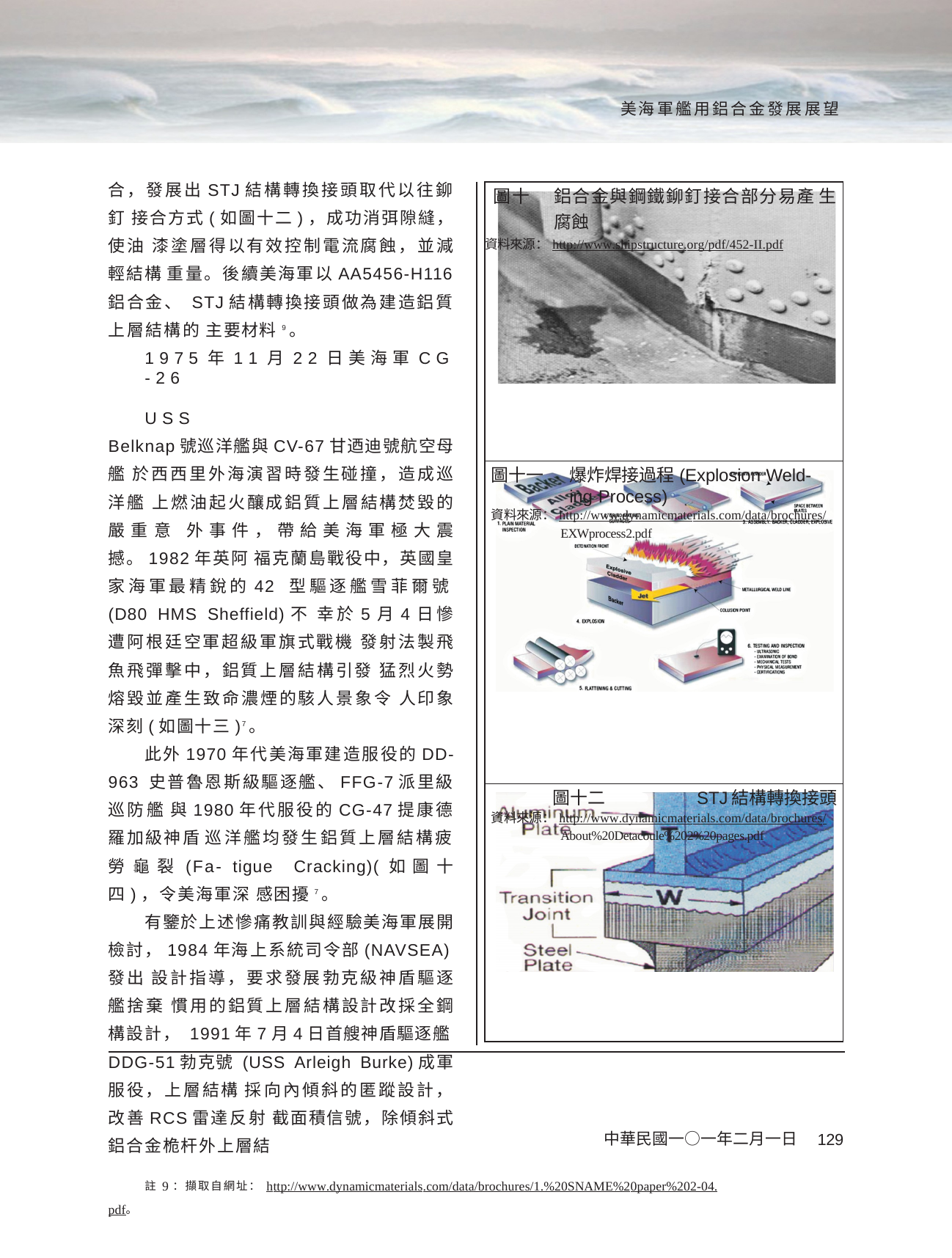

美海軍艦用鋁合金發展展望
合，發展出STJ結構轉換接頭取代以往鉚釘 接合方式(如圖十二)，成功消弭隙縫，使油 漆塗層得以有效控制電流腐蝕，並減輕結構 重量。後續美海軍以AA5456-H116鋁合金、 STJ結構轉換接頭做為建造鋁質上層結構的 主要材料9。

1 9 7 5 年 1 1 月 2 2 日 美 海 軍 C G - 2 6	U S S
Belknap號巡洋艦與CV-67甘迺迪號航空母艦 於西西里外海演習時發生碰撞，造成巡洋艦 上燃油起火釀成鋁質上層結構焚毀的嚴重意 外事件，帶給美海軍極大震撼。1982年英阿 福克蘭島戰役中，英國皇家海軍最精銳的42 型驅逐艦雪菲爾號(D80 HMS Sheffield)不 幸於5月4日慘遭阿根廷空軍超級軍旗式戰機 發射法製飛魚飛彈擊中，鋁質上層結構引發 猛烈火勢熔毀並產生致命濃煙的駭人景象令 人印象深刻(如圖十三)7。
此外1970年代美海軍建造服役的DD-963 史普魯恩斯級驅逐艦、FFG-7派里級巡防艦 與1980年代服役的CG-47提康德羅加級神盾 巡洋艦均發生鋁質上層結構疲勞龜裂(Fa- tigue  Cracking)(如圖十四)，令美海軍深 感困擾7。
有鑒於上述慘痛教訓與經驗美海軍展開 檢討，1984年海上系統司令部(NAVSEA)發出 設計指導，要求發展勃克級神盾驅逐艦捨棄 慣用的鋁質上層結構設計改採全鋼構設計， 1991年7月4日首艘神盾驅逐艦DDG-51勃克號 (USS Arleigh Burke)成軍服役，上層結構 採向內傾斜的匿蹤設計，改善RCS雷達反射 截面積信號，除傾斜式鋁合金桅杆外上層結

註9：擷取自網址：http://www.dynamicmaterials.com/data/brochures/1.%20SNAME%20paper%202-04.pdf。

| 圖十 鋁合金與鋼鐵鉚釘接合部分易產 生腐蝕 資料來源：http://www.shipstructure.org/pdf/452-II.pdf |
| --- |
| 圖十一 爆炸焊接過程(Explosion Weld- ing Process) 資料來源：http://www.dynamicmaterials.com/data/brochures/ EXWprocess2.pdf |
| 圖十二 STJ結構轉換接頭 資料來源：http://www.dynamicmaterials.com/data/brochures/ About%20Detacoule%202%20pages.pdf |

中華民國一○一年二月一日
129